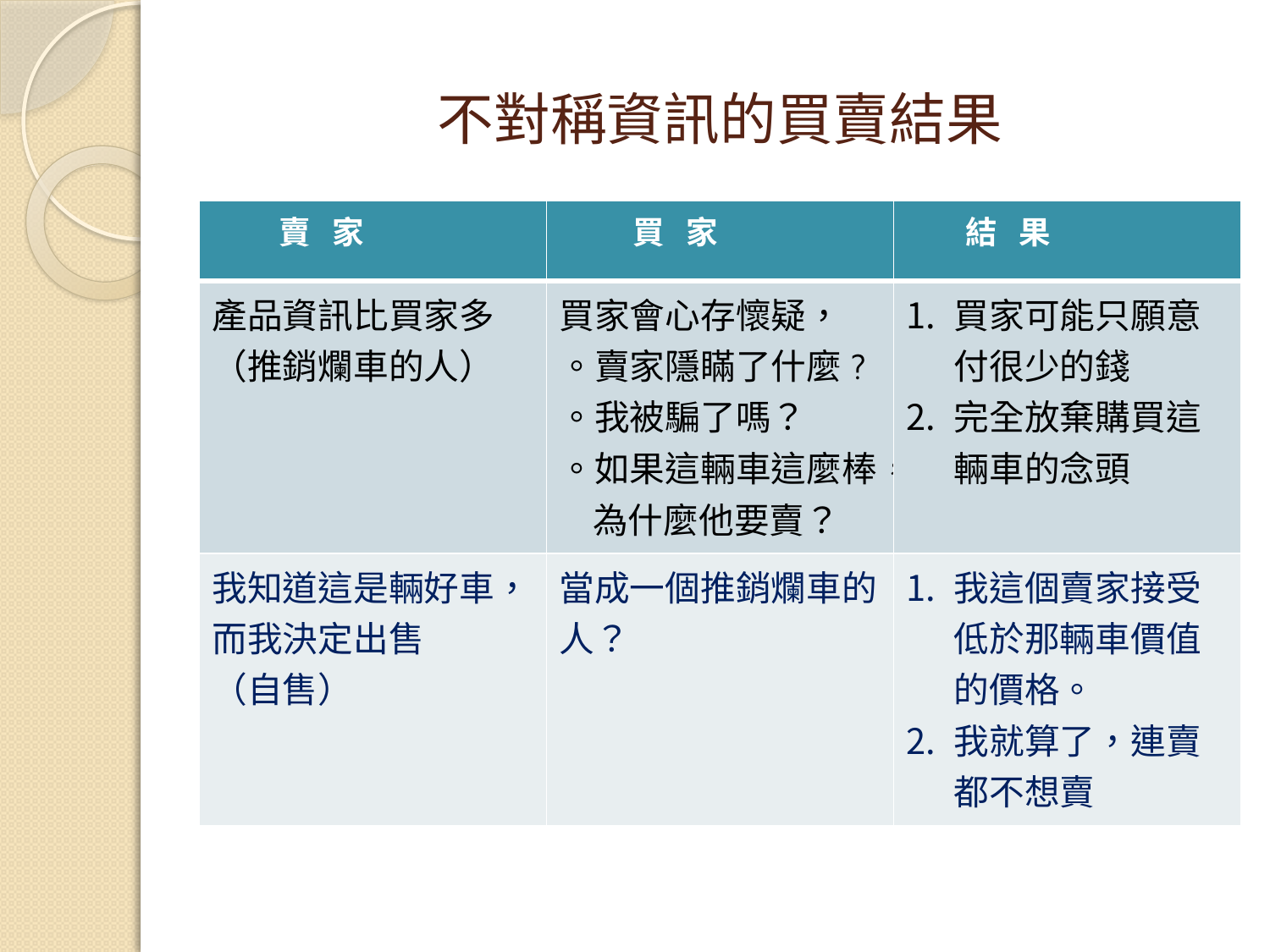

# 不對稱資訊的買賣結果
| 賣 家 | 買 家 | 結 果 |
| --- | --- | --- |
| 產品資訊比買家多 （推銷爛車的人） | 買家會心存懷疑， 。賣家隱瞞了什麼? 。我被騙了嗎？ 。如果這輛車這麼棒， 為什麼他要賣？ | 買家可能只願意付很少的錢 完全放棄購買這輛車的念頭 |
| 我知道這是輛好車， 而我決定出售 （自售） | 當成一個推銷爛車的 人？ | 我這個賣家接受低於那輛車價值的價格。 我就算了，連賣都不想賣 |